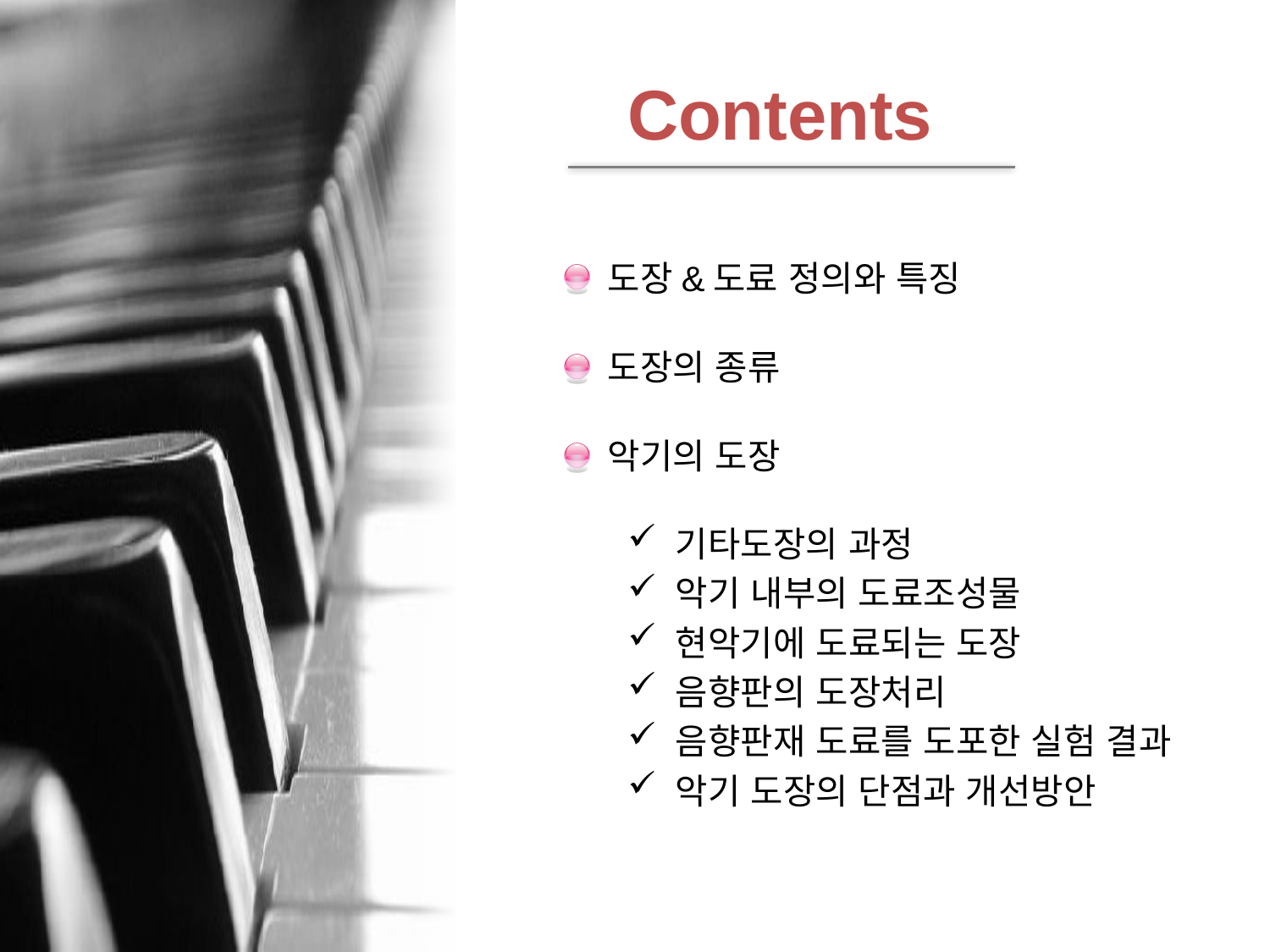

Contents

도장&도료 정의와 특징

도장의 종류

악기의 도장
기타도장의 과정
악기 내부의 도료조성물
현악기에 도료되는 도장
음향판의 도장처리
음향판재 도료를 도포한 실험 결과
악기 도장의 단점과 개선방안